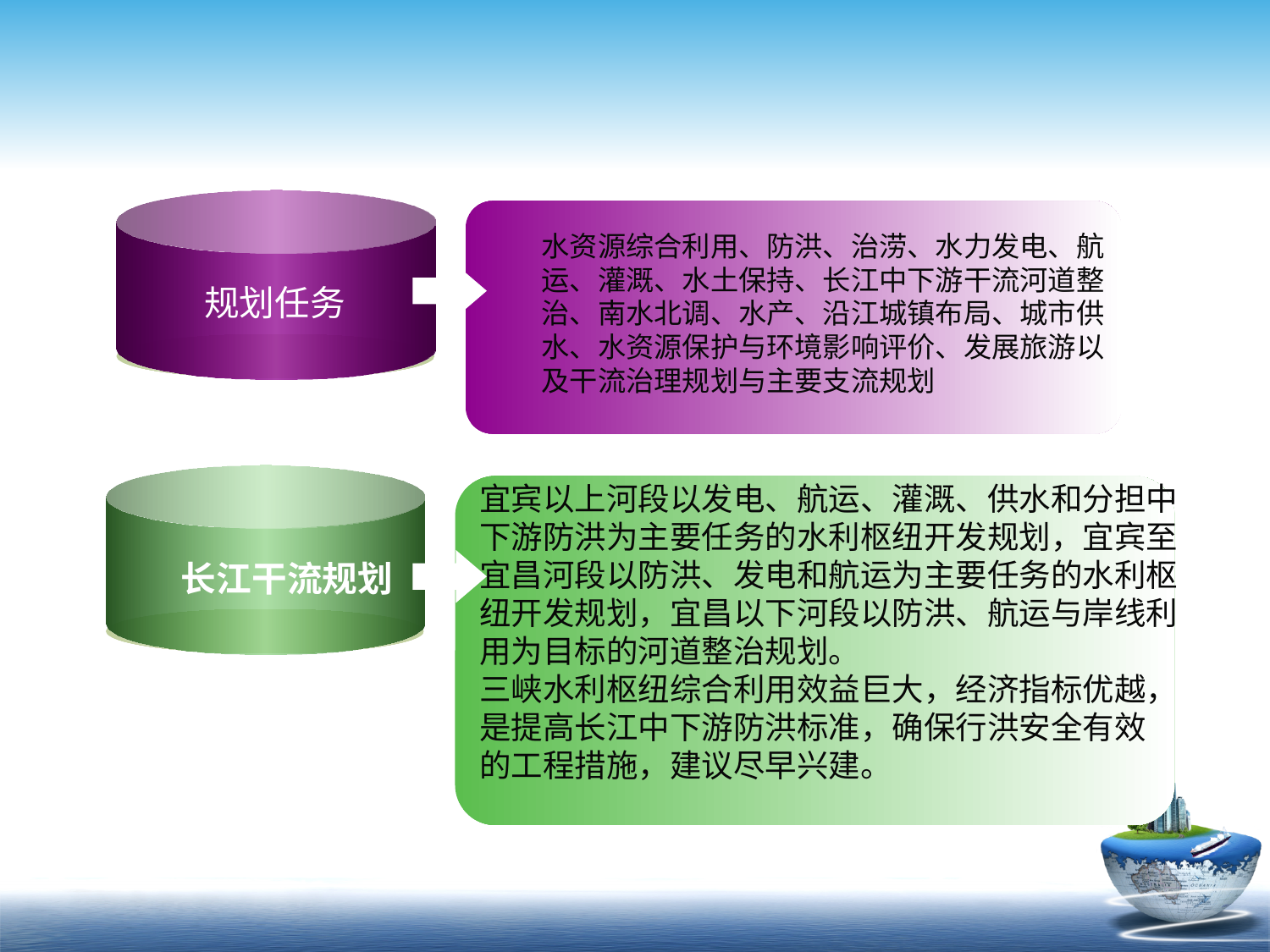

水资源综合利用、防洪、治涝、水力发电、航运、灌溉、水土保持、长江中下游干流河道整治、南水北调、水产、沿江城镇布局、城市供水、水资源保护与环境影响评价、发展旅游以及干流治理规划与主要支流规划

规划任务

宜宾以上河段以发电、航运、灌溉、供水和分担中
下游防洪为主要任务的水利枢纽开发规划，宜宾至
宜昌河段以防洪、发电和航运为主要任务的水利枢
纽开发规划，宜昌以下河段以防洪、航运与岸线利
用为目标的河道整治规划。
三峡水利枢纽综合利用效益巨大，经济指标优越，
是提高长江中下游防洪标准，确保行洪安全有效
的工程措施，建议尽早兴建。

  长江干流规划

  Content Title